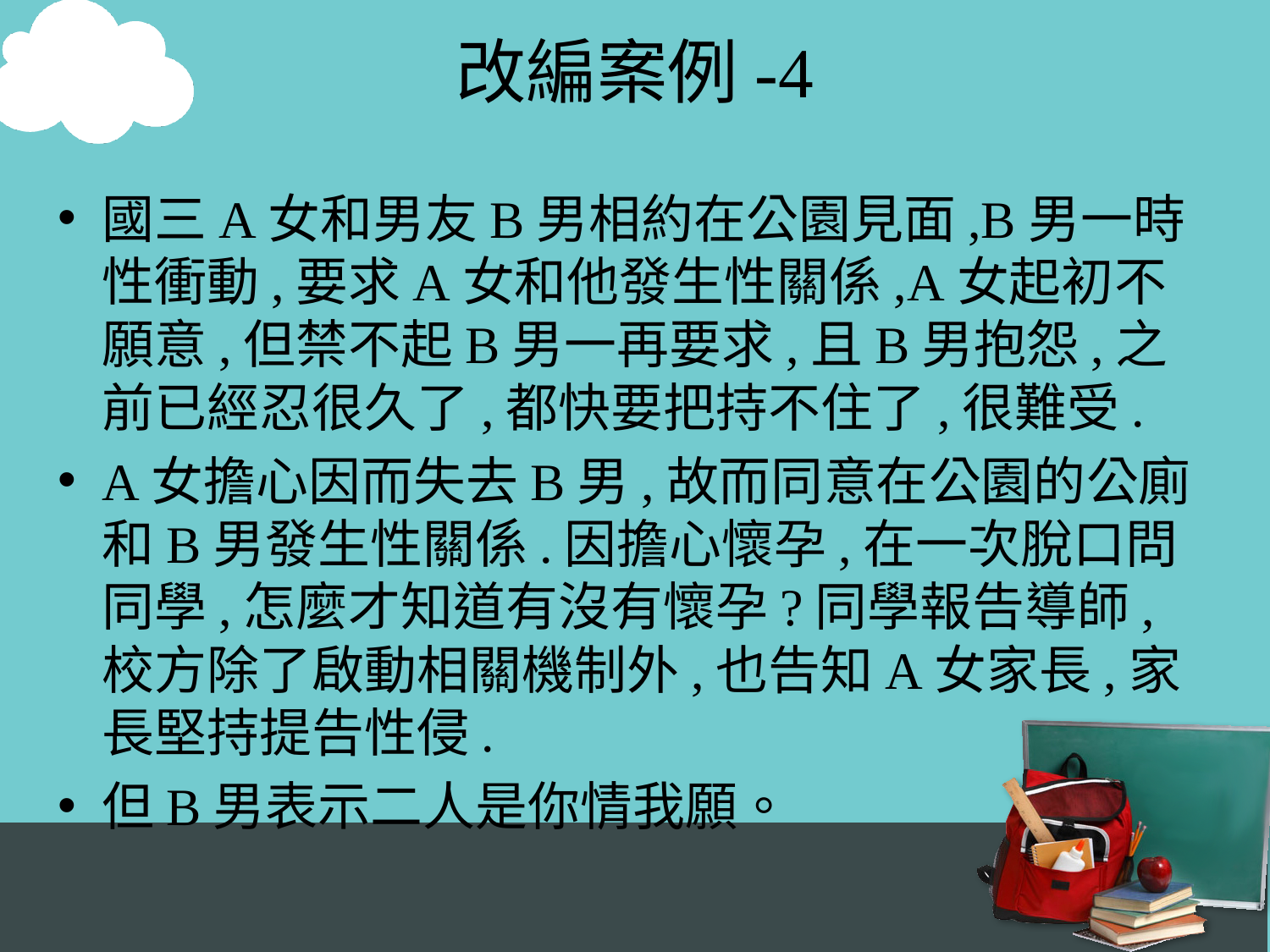

# 改編案例-4
國三A女和男友B男相約在公園見面,B男一時性衝動,要求A女和他發生性關係,A女起初不願意,但禁不起B男一再要求,且B男抱怨,之前已經忍很久了,都快要把持不住了,很難受.
A女擔心因而失去B男,故而同意在公園的公廁和B男發生性關係.因擔心懷孕,在一次脫口問同學,怎麼才知道有沒有懷孕?同學報告導師,校方除了啟動相關機制外,也告知A女家長,家長堅持提告性侵.
但B男表示二人是你情我願。